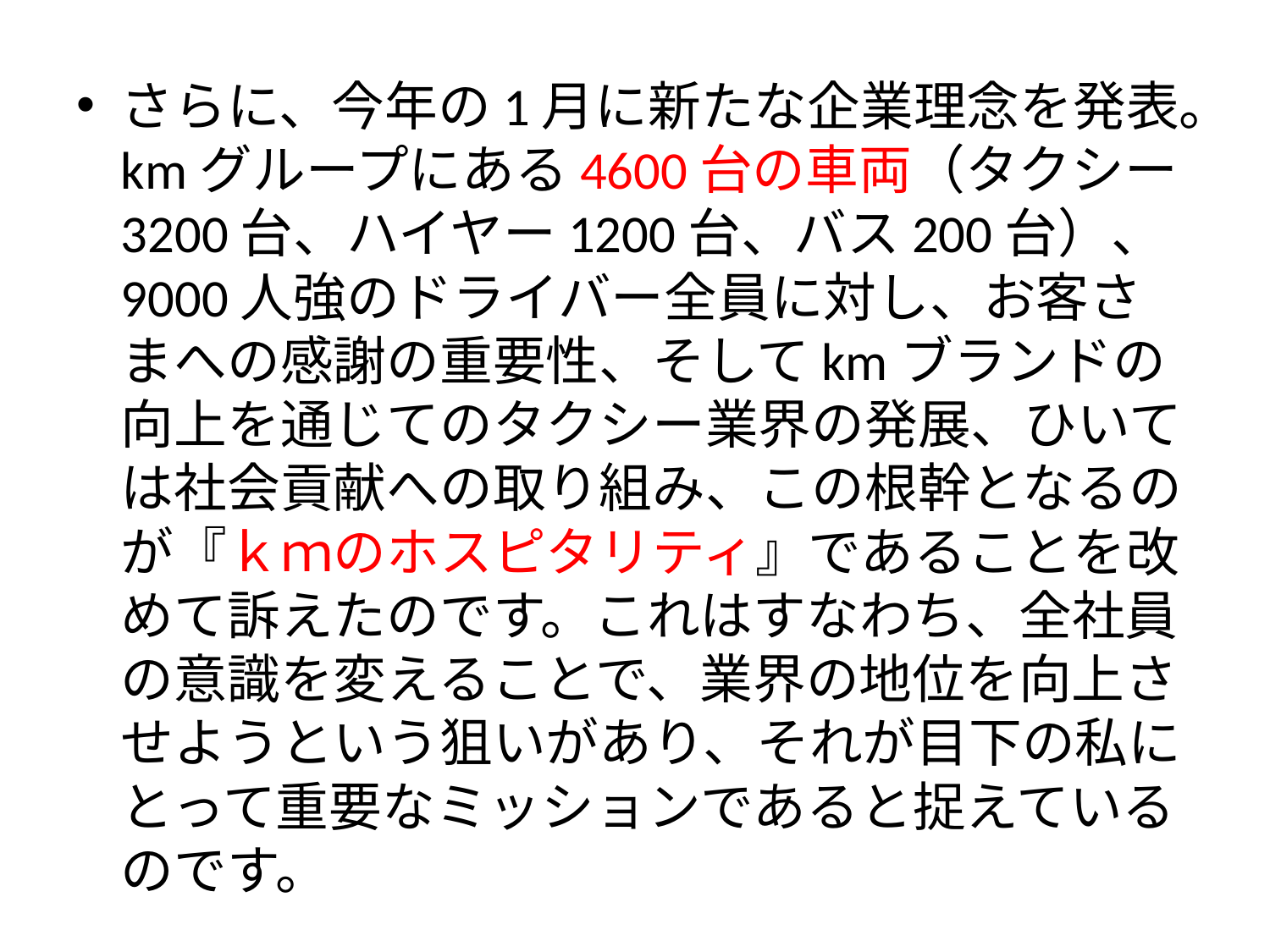

さらに、今年の1月に新たな企業理念を発表。kmグループにある4600台の車両（タクシー3200台、ハイヤー1200台、バス200台）、9000人強のドライバー全員に対し、お客さまへの感謝の重要性、そしてkmブランドの向上を通じてのタクシー業界の発展、ひいては社会貢献への取り組み、この根幹となるのが『ｋｍのホスピタリティ』であることを改めて訴えたのです。これはすなわち、全社員の意識を変えることで、業界の地位を向上させようという狙いがあり、それが目下の私にとって重要なミッションであると捉えているのです。